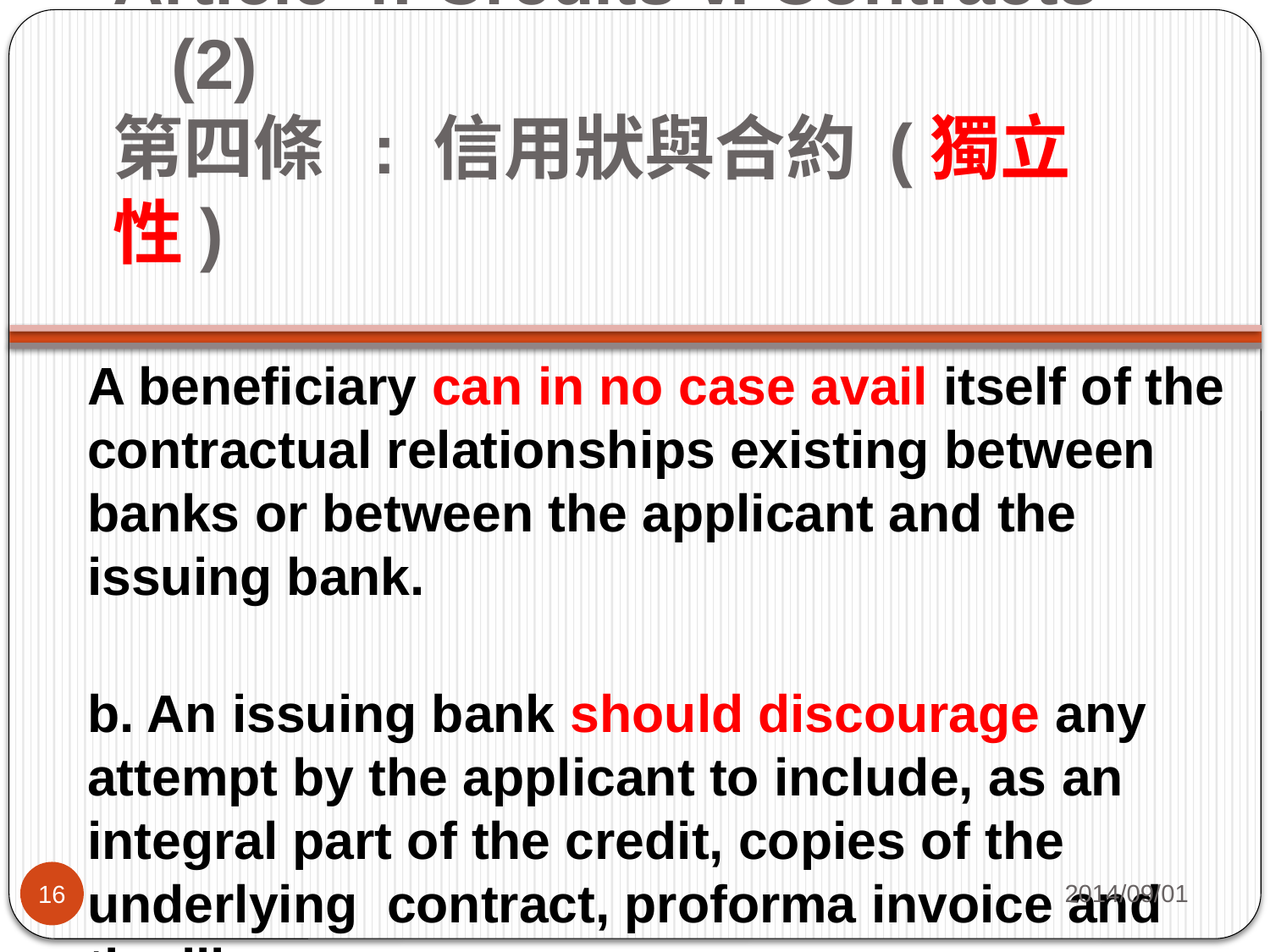

# Article 4: Credits v. Contracts    (2) 第四條  : 信用狀與合約 (獨立性)
A beneficiary can in no case avail itself of the contractual relationships existing between banks or between the applicant and the issuing bank.
b. An issuing bank should discourage any attempt by the applicant to include, as an integral part of the credit, copies of the underlying  contract, proforma invoice and the like.
2014/09/01
16